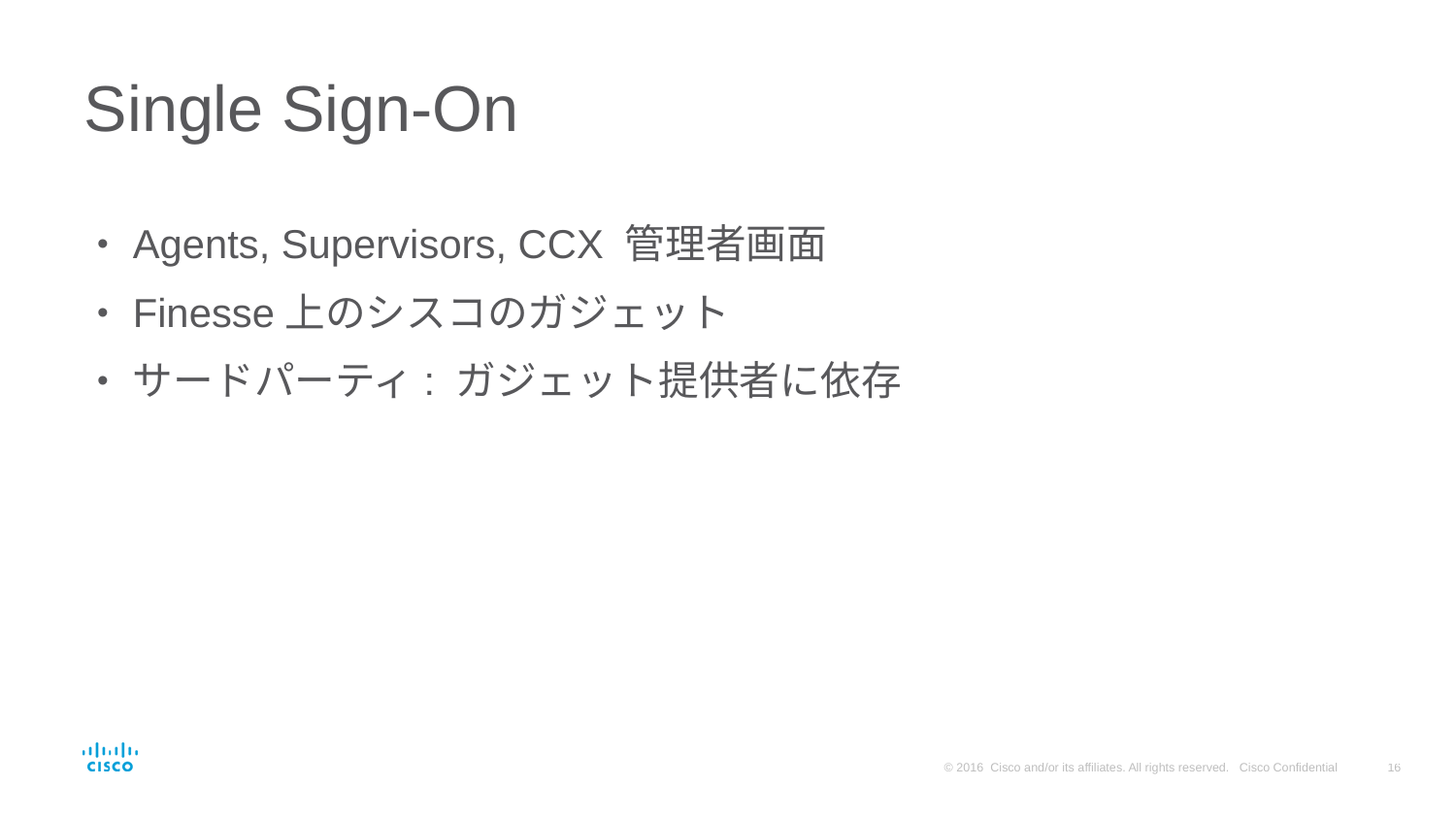

# Single Sign-On
Agents, Supervisors, CCX 管理者画面
Finesse上のシスコのガジェット
サードパーティ: ガジェット提供者に依存